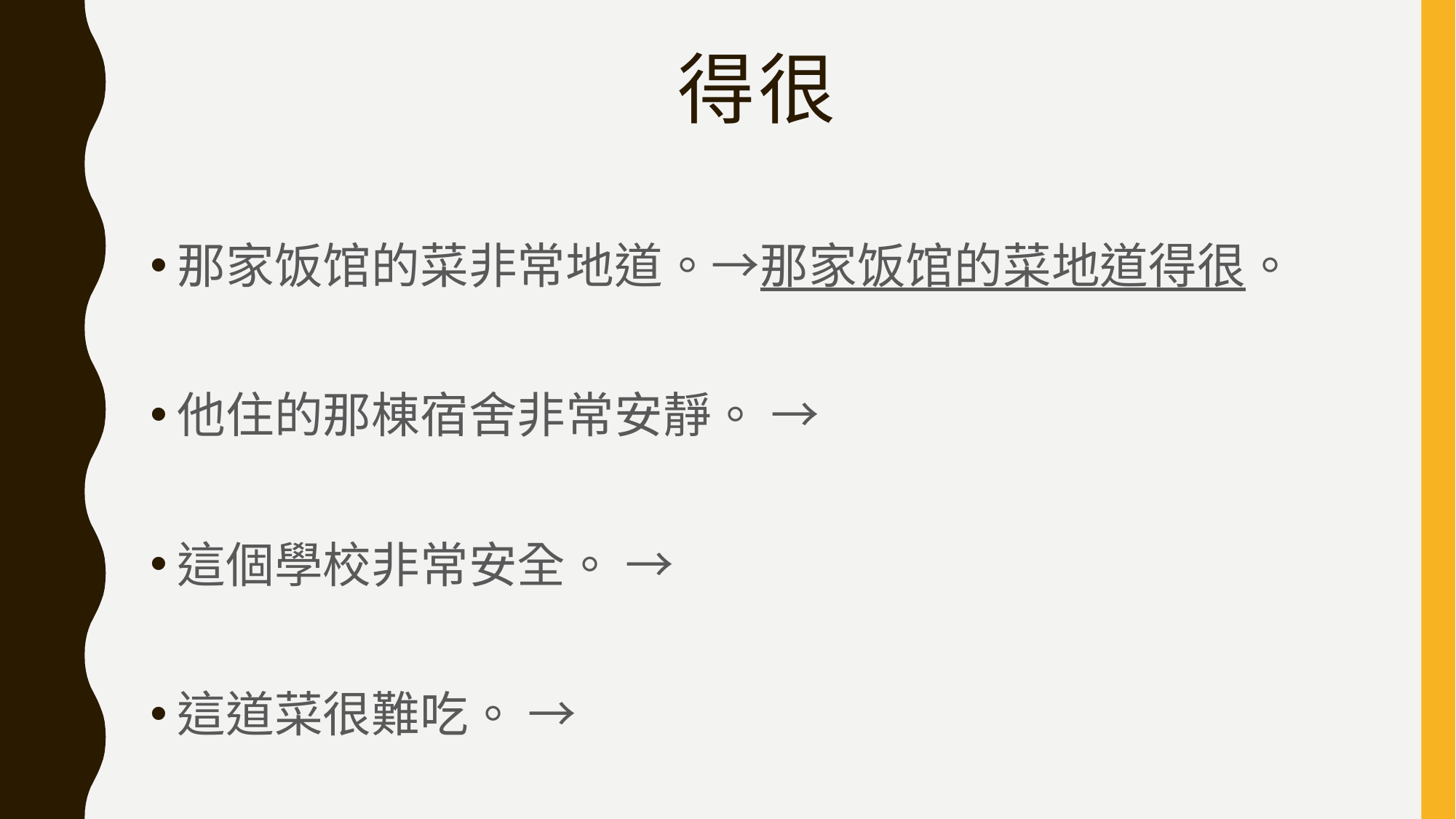

# 得很
那家饭馆的菜非常地道。→那家饭馆的菜地道得很。

他住的那棟宿舍非常安靜。 →

這個學校非常安全。 →

這道菜很難吃。 →